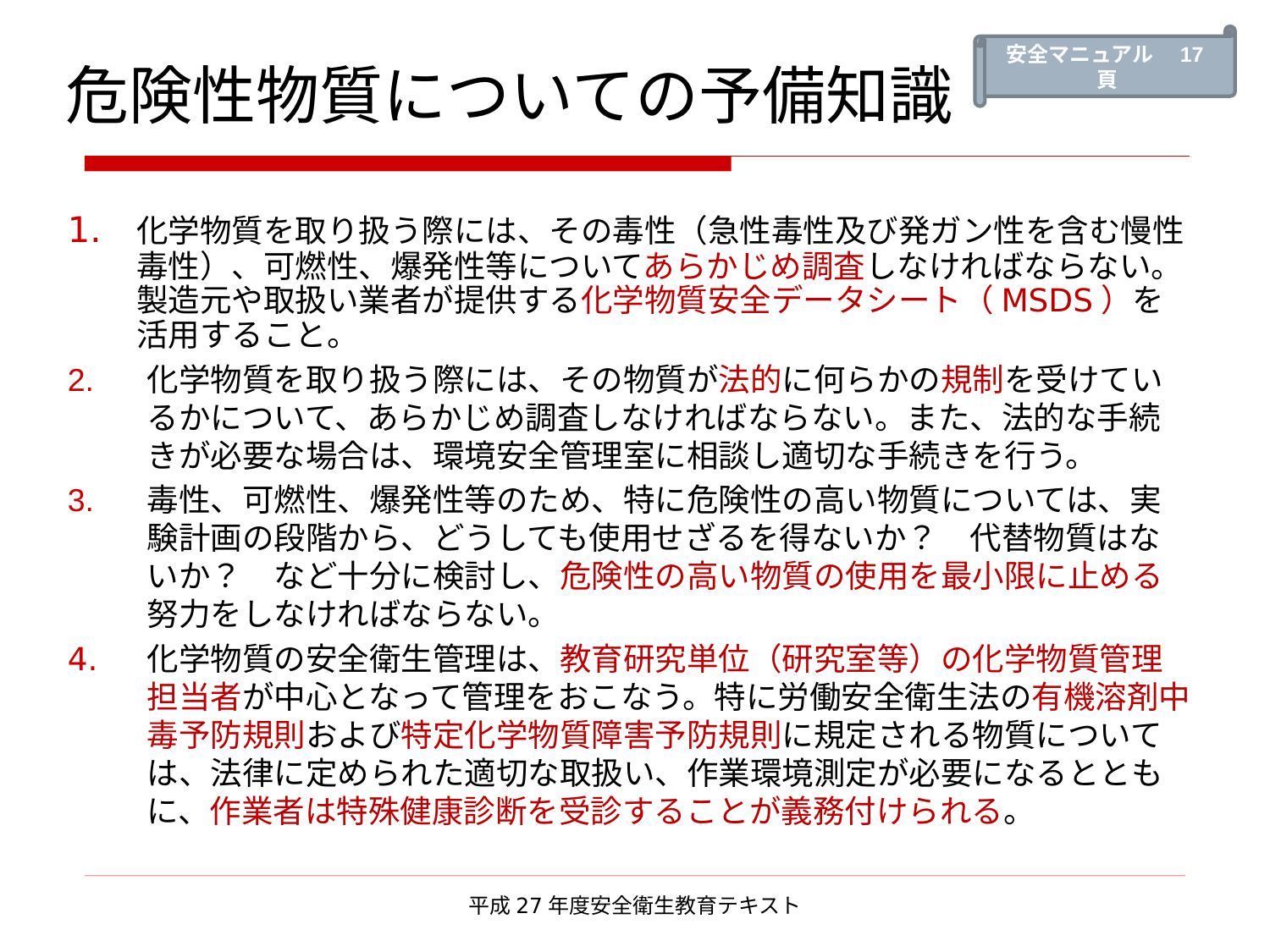

# 危険性物質についての予備知識
安全マニュアル　17頁
1.	化学物質を取り扱う際には、その毒性（急性毒性及び発ガン性を含む慢性毒性）、可燃性、爆発性等についてあらかじめ調査しなければならない。製造元や取扱い業者が提供する化学物質安全データシート（MSDS）を活用すること。
化学物質を取り扱う際には、その物質が法的に何らかの規制を受けているかについて、あらかじめ調査しなければならない。また、法的な手続きが必要な場合は、環境安全管理室に相談し適切な手続きを行う。
毒性、可燃性、爆発性等のため、特に危険性の高い物質については、実験計画の段階から、どうしても使用せざるを得ないか？　代替物質はないか？　など十分に検討し、危険性の高い物質の使用を最小限に止める努力をしなければならない。
4.	化学物質の安全衛生管理は、教育研究単位（研究室等）の化学物質管理担当者が中心となって管理をおこなう。特に労働安全衛生法の有機溶剤中毒予防規則および特定化学物質障害予防規則に規定される物質については、法律に定められた適切な取扱い、作業環境測定が必要になるとともに、作業者は特殊健康診断を受診することが義務付けられる。

平成27年度安全衛生教育テキスト